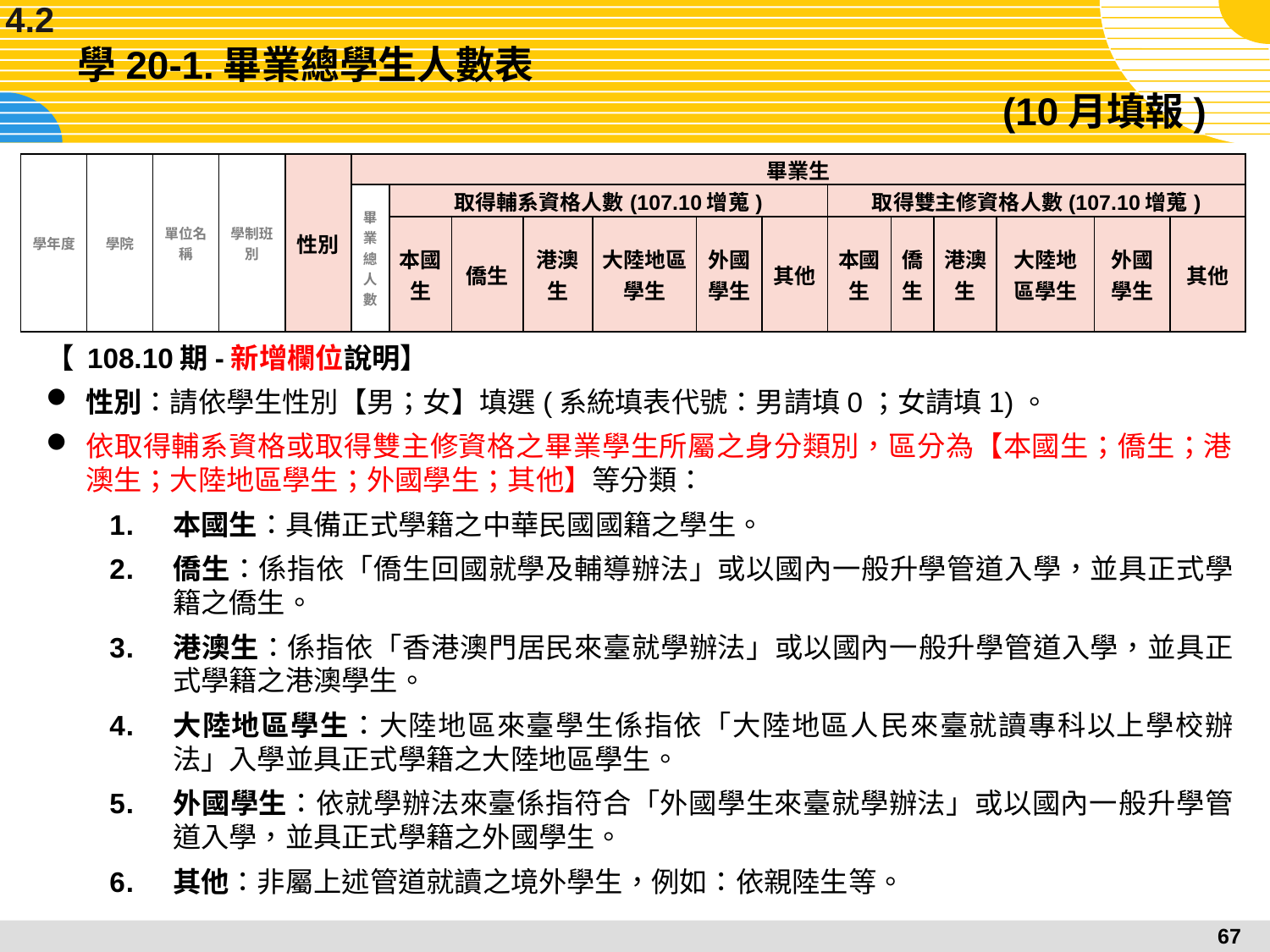

4.2
# 學20-1.畢業總學生人數表 (10月填報)
| 學年度 | 學院 | 單位名稱 | 學制班別 | 性別 | 畢業生 |  |  |  |  |  |  |  |  |  |  |  |  |
| --- | --- | --- | --- | --- | --- | --- | --- | --- | --- | --- | --- | --- | --- | --- | --- | --- | --- |
|  |  |  |  |  | 畢業總人數 | 取得輔系資格人數(107.10增蒐) |  |  |  |  |  | 取得雙主修資格人數(107.10增蒐) |  |  |  |  |  |
|  |  |  |  |  |  | 本國生 | 僑生 | 港澳生 | 大陸地區學生 | 外國學生 | 其他 | 本國生 | 僑生 | 港澳生 | 大陸地區學生 | 外國學生 | 其他 |
【 108.10期-新增欄位說明】
性別：請依學生性別【男；女】填選(系統填表代號：男請填0；女請填1)。
依取得輔系資格或取得雙主修資格之畢業學生所屬之身分類別，區分為【本國生；僑生；港澳生；大陸地區學生；外國學生；其他】等分類：
本國生：具備正式學籍之中華民國國籍之學生。
僑生：係指依「僑生回國就學及輔導辦法」或以國內一般升學管道入學，並具正式學籍之僑生。
港澳生：係指依「香港澳門居民來臺就學辦法」或以國內一般升學管道入學，並具正式學籍之港澳學生。
大陸地區學生：大陸地區來臺學生係指依「大陸地區人民來臺就讀專科以上學校辦法」入學並具正式學籍之大陸地區學生。
外國學生：依就學辦法來臺係指符合「外國學生來臺就學辦法」或以國內一般升學管道入學，並具正式學籍之外國學生。
其他：非屬上述管道就讀之境外學生，例如：依親陸生等。